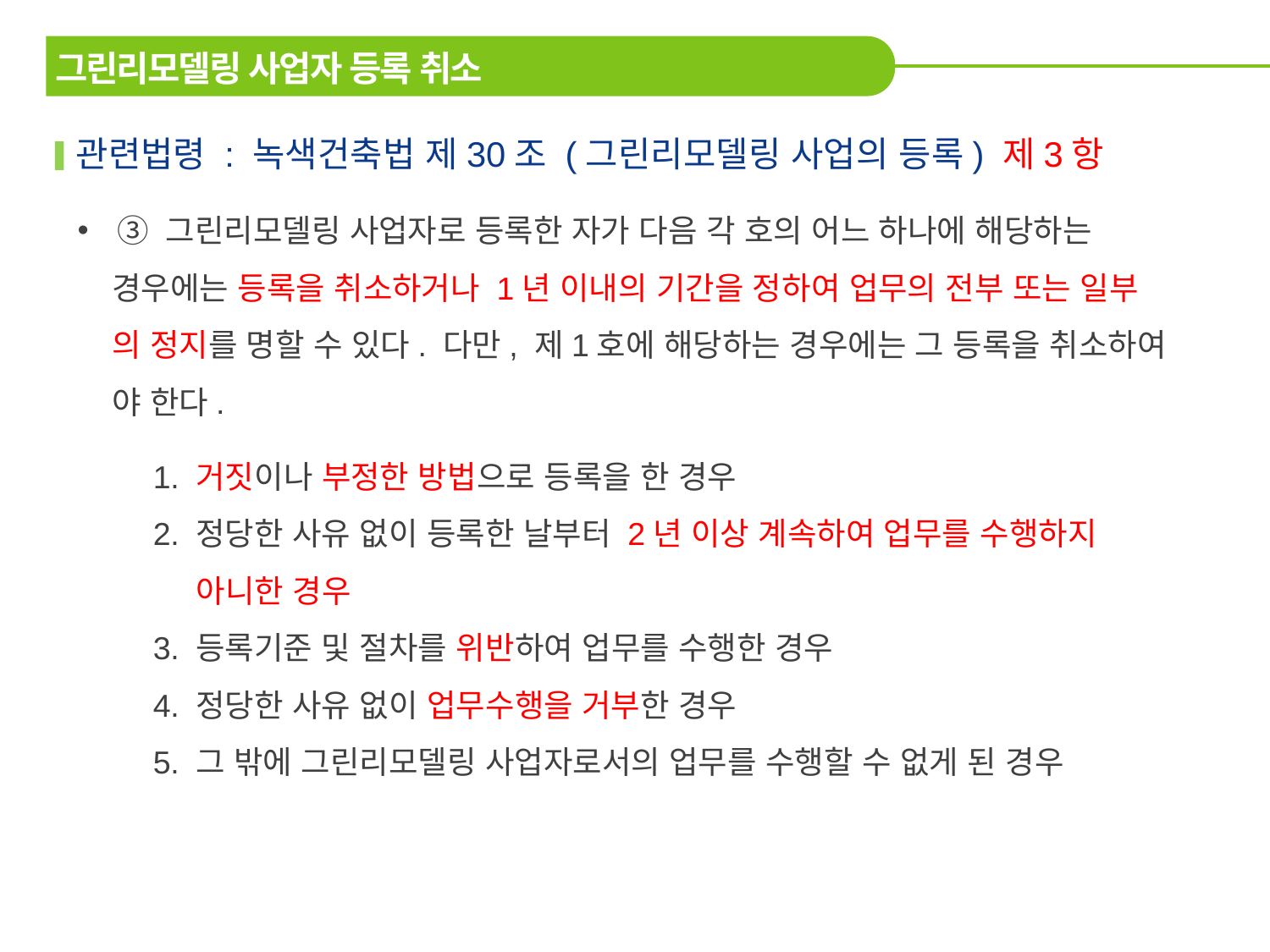

추진 경위
그린리모델링 사업자 등록 취소
관련법령 : 녹색건축법 제30조 (그린리모델링 사업의 등록) 제3항

③ 그린리모델링 사업자로 등록한 자가 다음 각 호의 어느 하나에 해당하는
   경우에는 등록을 취소하거나 1년 이내의 기간을 정하여 업무의 전부 또는 일부
   의 정지를 명할 수 있다. 다만, 제1호에 해당하는 경우에는 그 등록을 취소하여
   야 한다.
1. 거짓이나 부정한 방법으로 등록을 한 경우
2. 정당한 사유 없이 등록한 날부터 2년 이상 계속하여 업무를 수행하지
    아니한 경우
3. 등록기준 및 절차를 위반하여 업무를 수행한 경우
4. 정당한 사유 없이 업무수행을 거부한 경우
5. 그 밖에 그린리모델링 사업자로서의 업무를 수행할 수 없게 된 경우